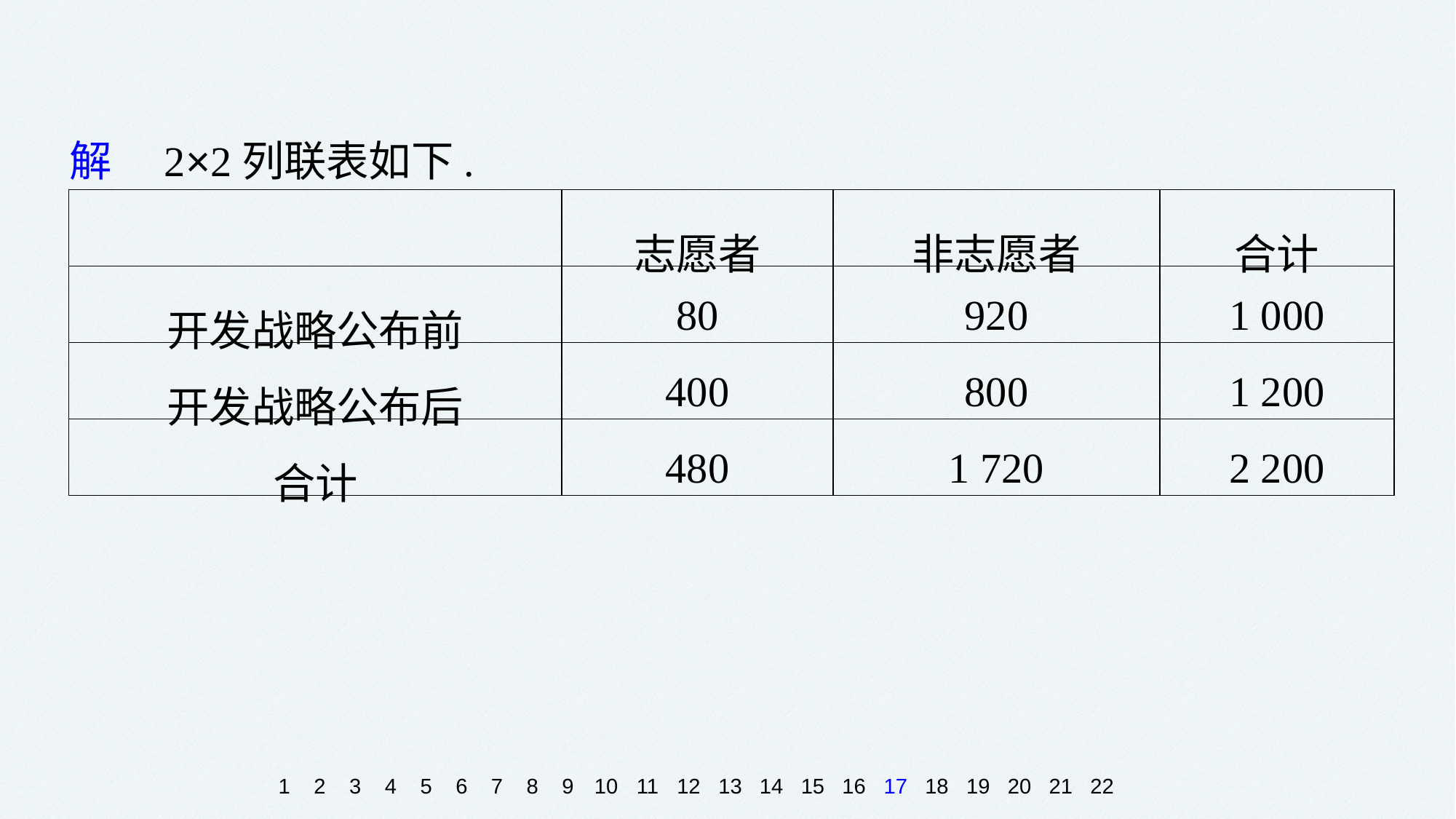

解　2×2列联表如下.
|  | 志愿者 | 非志愿者 | 合计 |
| --- | --- | --- | --- |
| 开发战略公布前 | 80 | 920 | 1 000 |
| 开发战略公布后 | 400 | 800 | 1 200 |
| 合计 | 480 | 1 720 | 2 200 |
1
2
3
4
5
6
7
8
9
10
11
12
13
14
15
16
17
18
19
20
21
22